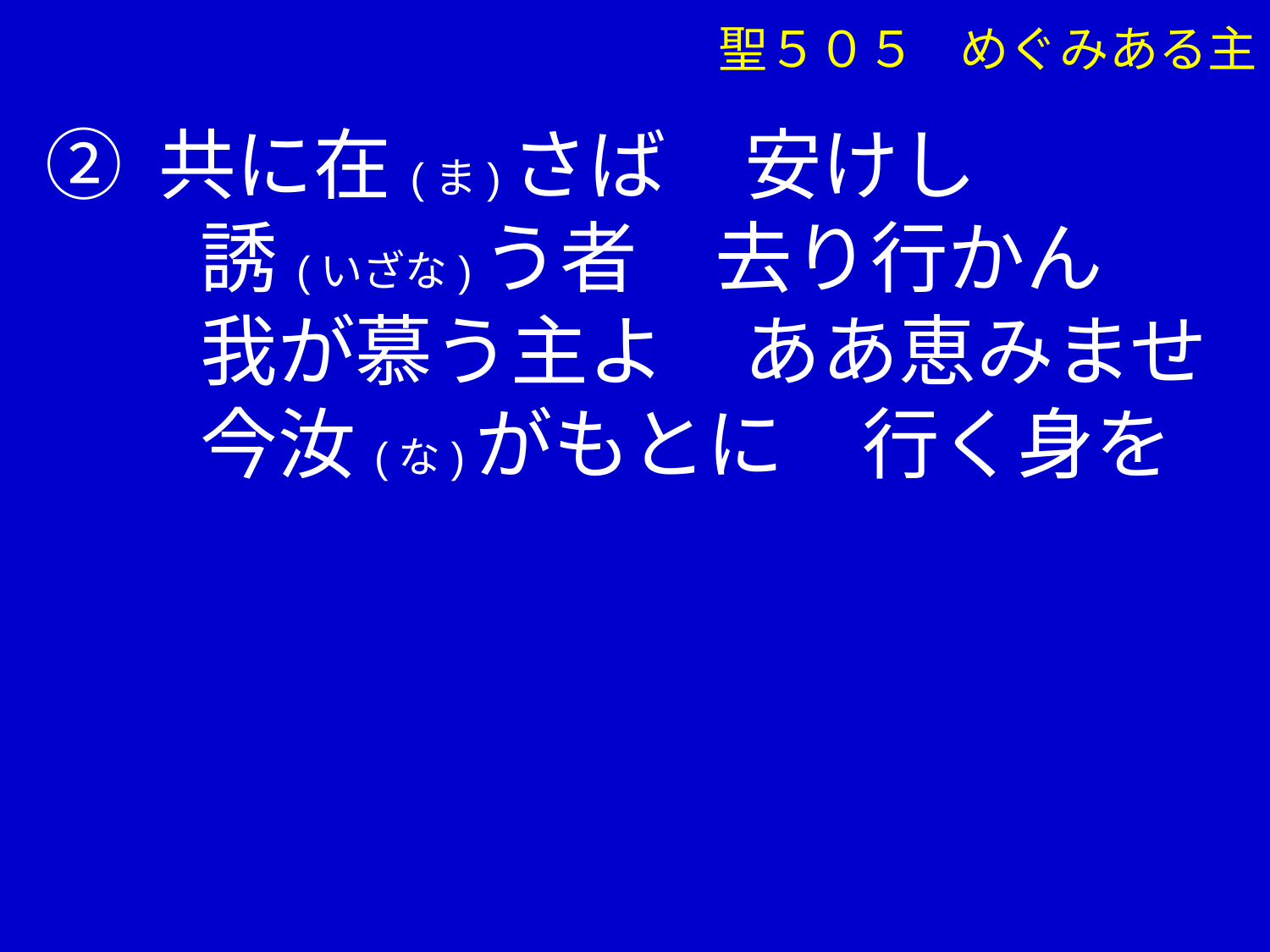

聖５０５    めぐみある主
② 共に在(ま)さば　安けし
　　誘(いざな)う者　去り行かん
　　我が慕う主よ　ああ恵みませ
　　今汝(な)がもとに　行く身を